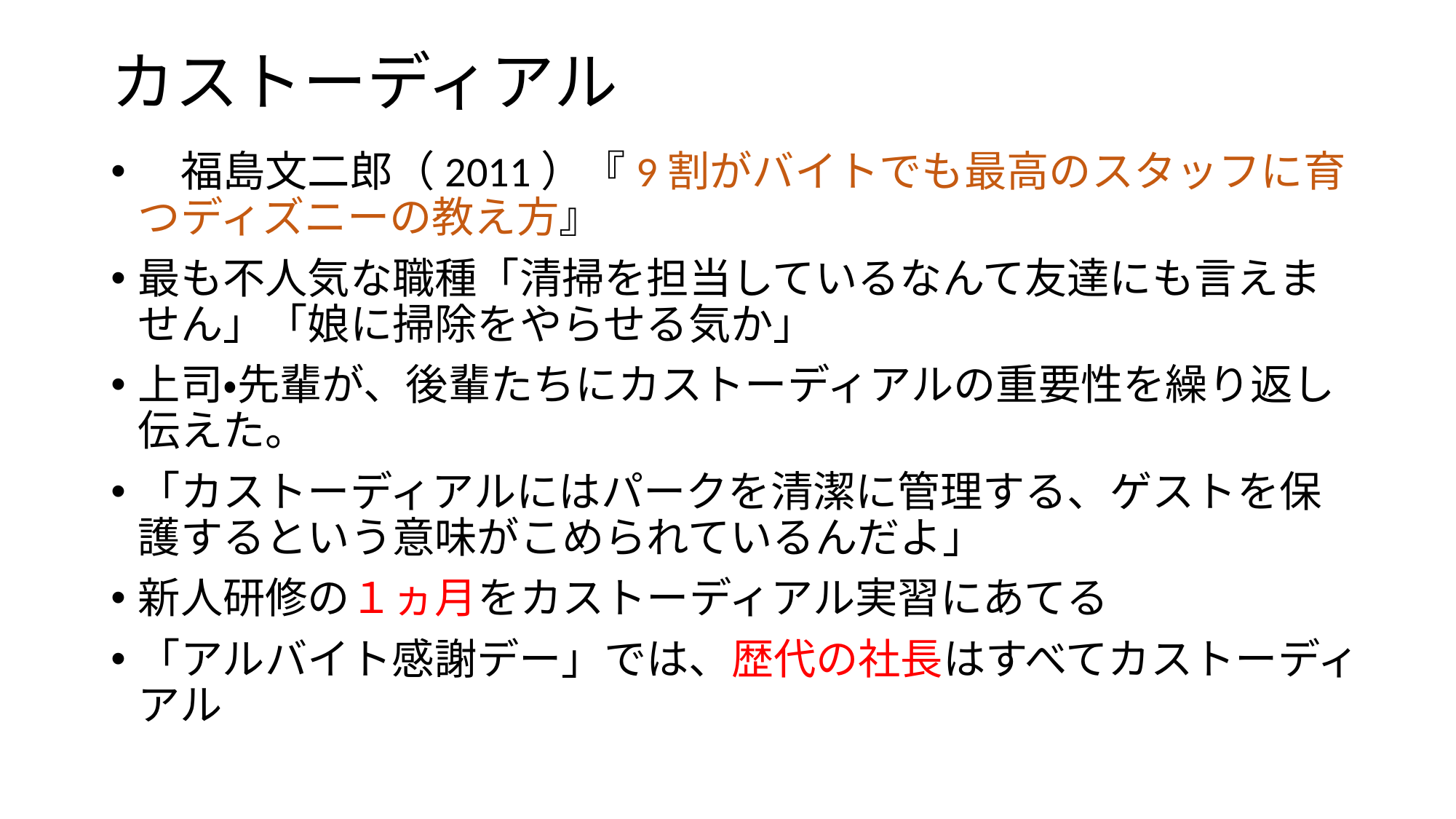

# カストーディアル
　福島文二郎（2011）『9割がバイトでも最高のスタッフに育つディズニーの教え方』
最も不人気な職種「清掃を担当しているなんて友達にも言えません」「娘に掃除をやらせる気か」
上司・先輩が、後輩たちにカストーディアルの重要性を繰り返し伝えた。
「カストーディアルにはパークを清潔に管理する、ゲストを保護するという意味がこめられているんだよ」
新人研修の１ヵ月をカストーディアル実習にあてる
「アルバイト感謝デー」では、歴代の社長はすべてカストーディアル